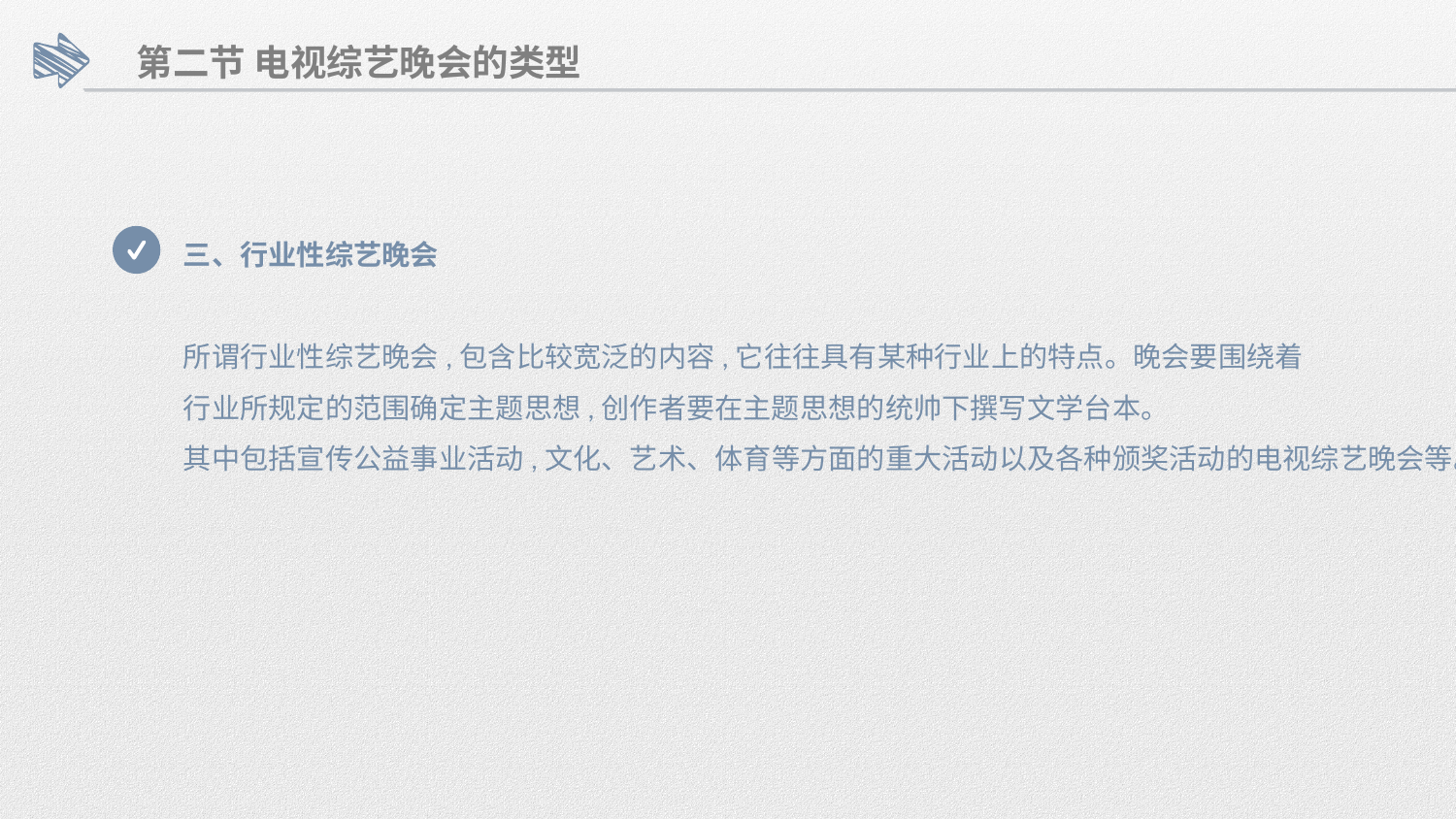

第二节 电视综艺晚会的类型
三、行业性综艺晚会

所谓行业性综艺晚会,包含比较宽泛的内容,它往往具有某种行业上的特点。晚会要围绕着
行业所规定的范围确定主题思想,创作者要在主题思想的统帅下撰写文学台本。
其中包括宣传公益事业活动,文化、艺术、体育等方面的重大活动以及各种颁奖活动的电视综艺晚会等。